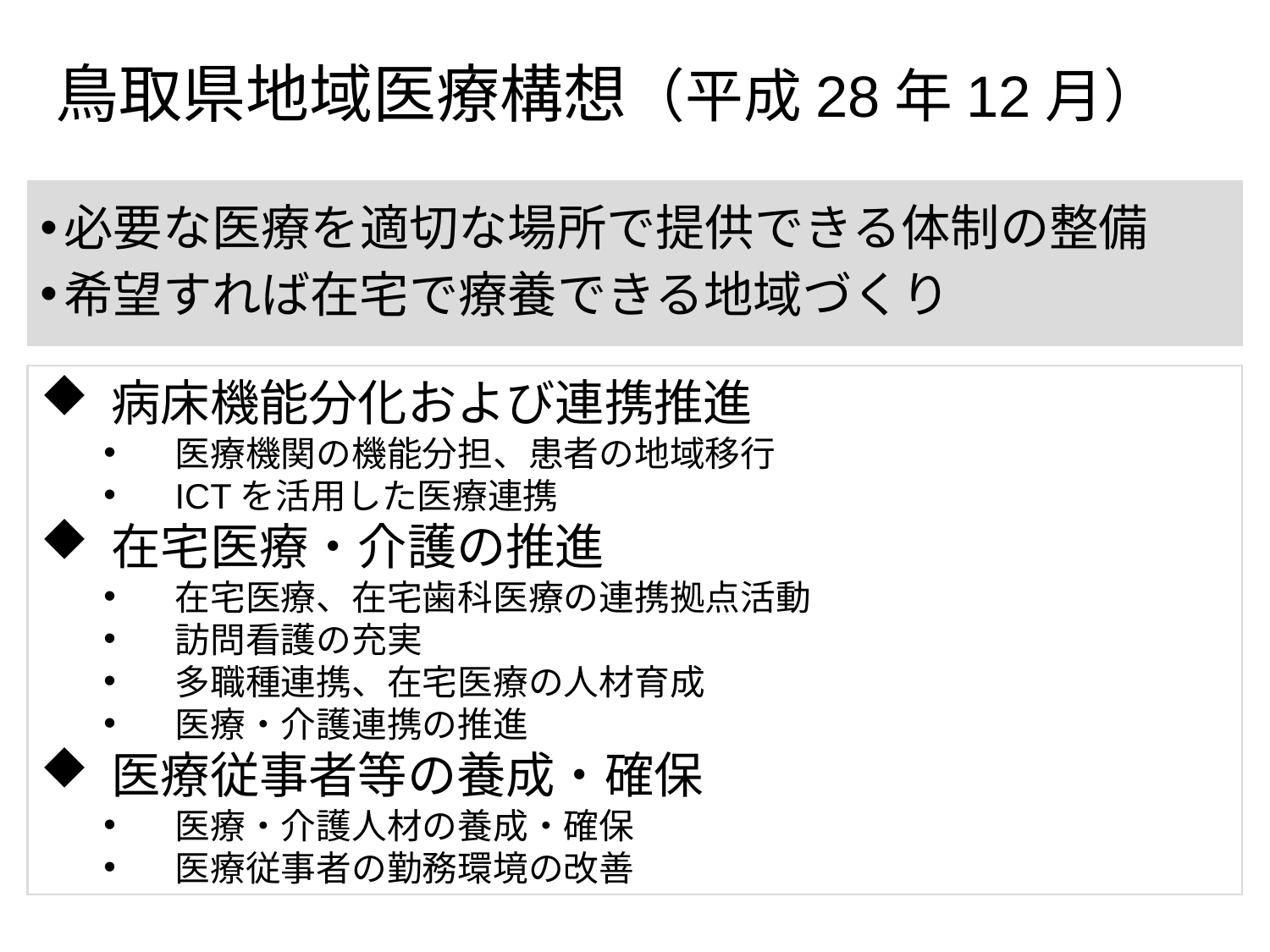

# 鳥取県地域医療構想（平成28年12月）
必要な医療を適切な場所で提供できる体制の整備
希望すれば在宅で療養できる地域づくり

病床機能分化および連携推進
医療機関の機能分担、患者の地域移行
ICTを活用した医療連携
在宅医療・介護の推進
在宅医療、在宅歯科医療の連携拠点活動
訪問看護の充実
多職種連携、在宅医療の人材育成
医療・介護連携の推進
医療従事者等の養成・確保
医療・介護人材の養成・確保
医療従事者の勤務環境の改善